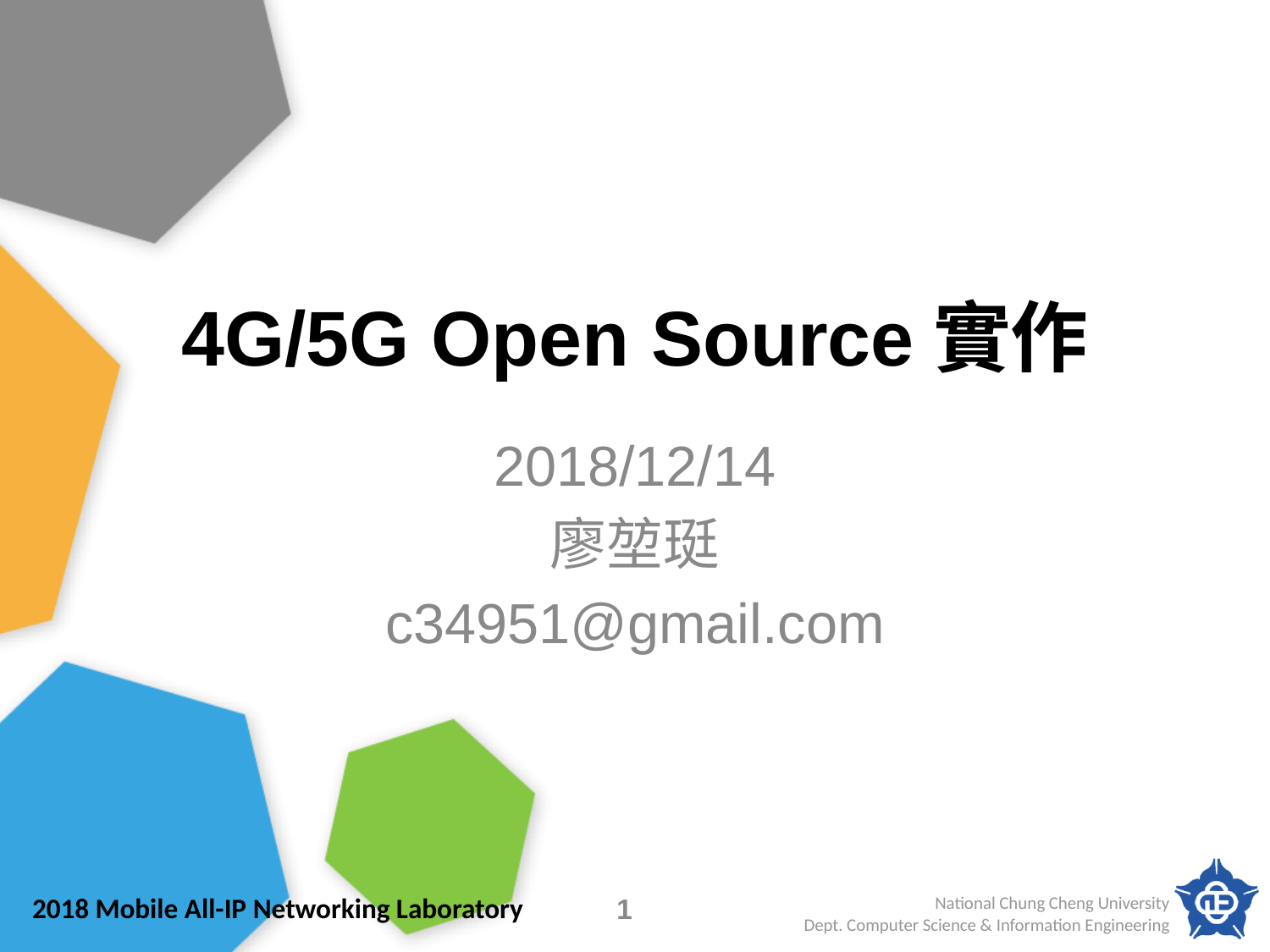

4G/5G Open Source實作
2018/12/14
廖堃珽
c34951@gmail.com
1